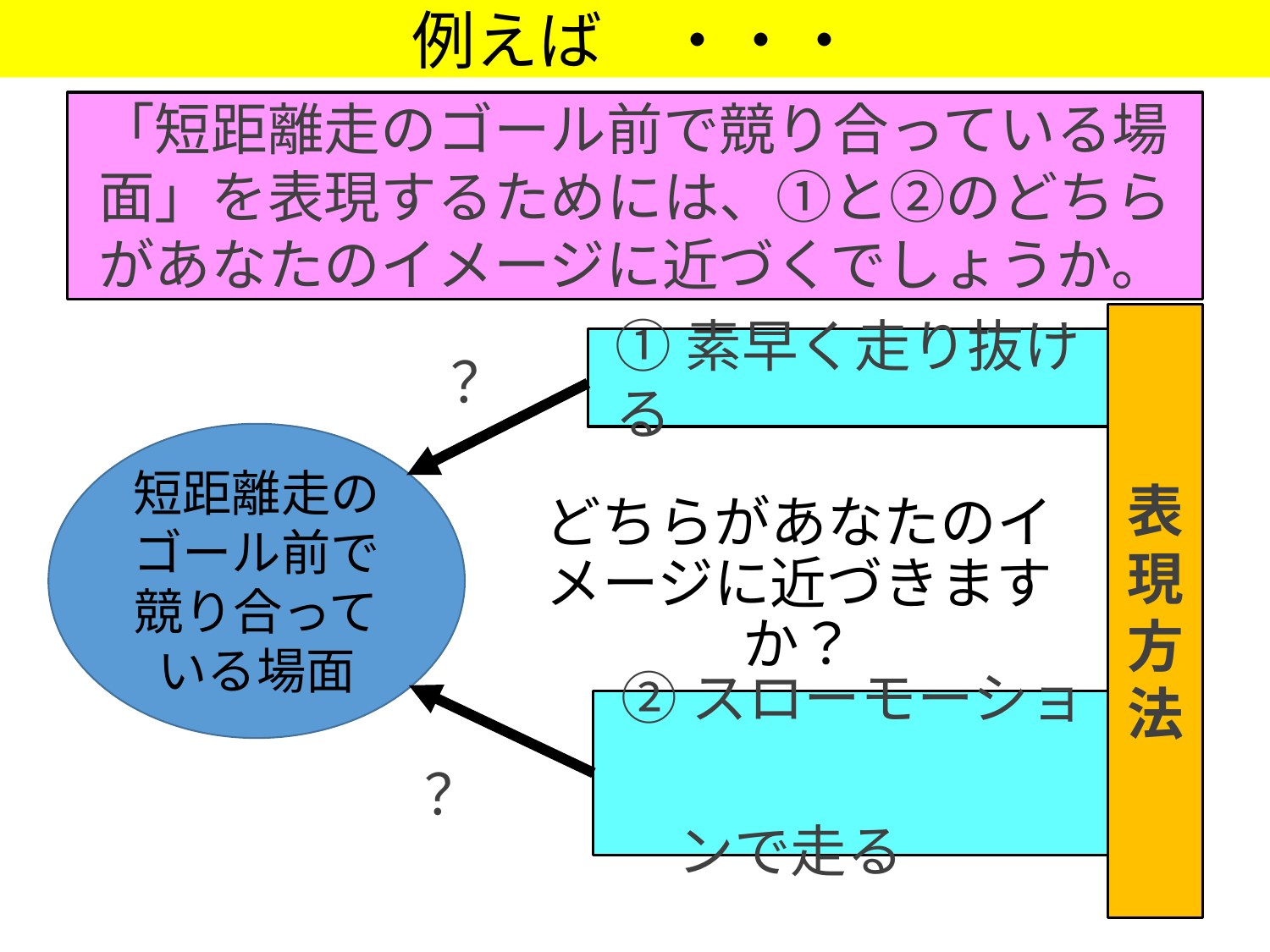

例えば　・・・
「短距離走のゴール前で競り合っている場面」を表現するためには、①と②のどちらがあなたのイメージに近づくでしょうか。
表現方法
①素早く走り抜ける
？
短距離走のゴール前で競り合っている場面
どちらがあなたのイメージに近づきますか？

②スローモーショ
　ンで走る

？